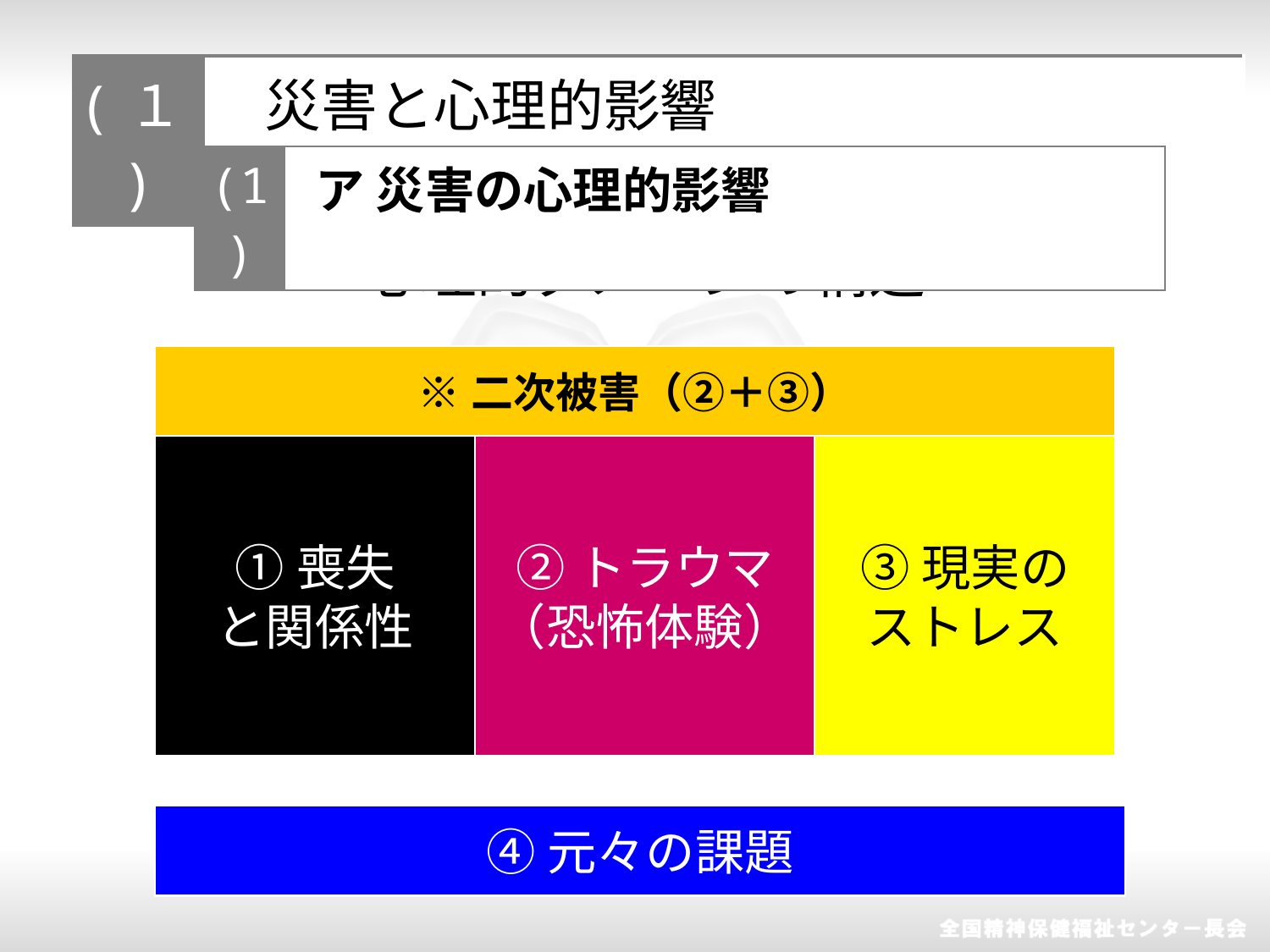

| (１) | 災害と心理的影響 |
| --- | --- |
| (1) | ア 災害の心理的影響 |
| --- | --- |
心理的ダメージの構造
※二次被害（②＋③）
①喪失
と関係性
②トラウマ
（恐怖体験）
③現実の
ストレス
④元々の課題